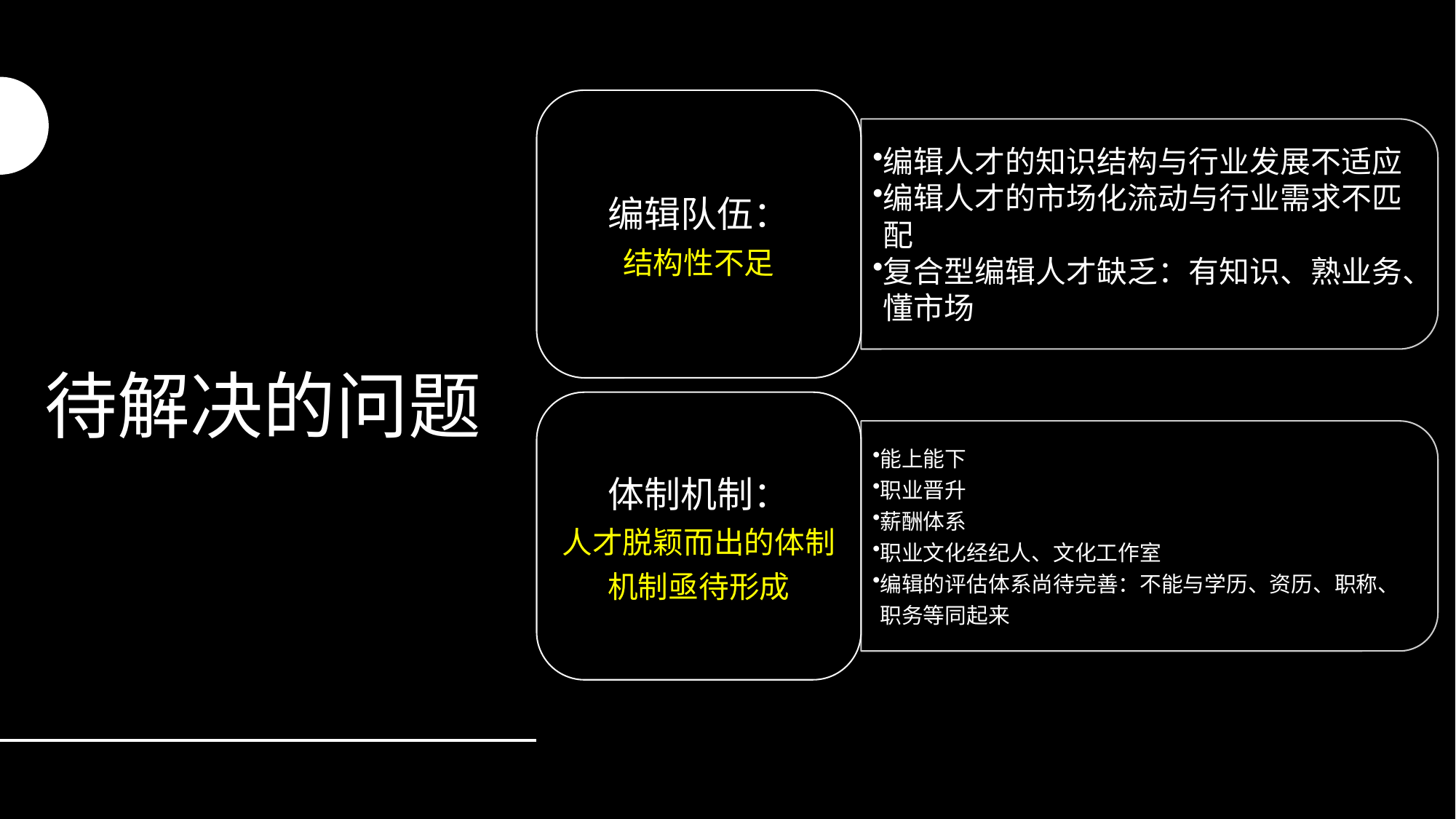

编辑队伍：
结构性不足
编辑人才的知识结构与行业发展不适应
编辑人才的市场化流动与行业需求不匹配
复合型编辑人才缺乏：有知识、熟业务、懂市场
体制机制：
人才脱颖而出的体制机制亟待形成
能上能下
职业晋升
薪酬体系
职业文化经纪人、文化工作室
编辑的评估体系尚待完善：不能与学历、资历、职称、职务等同起来
# 待解决的问题